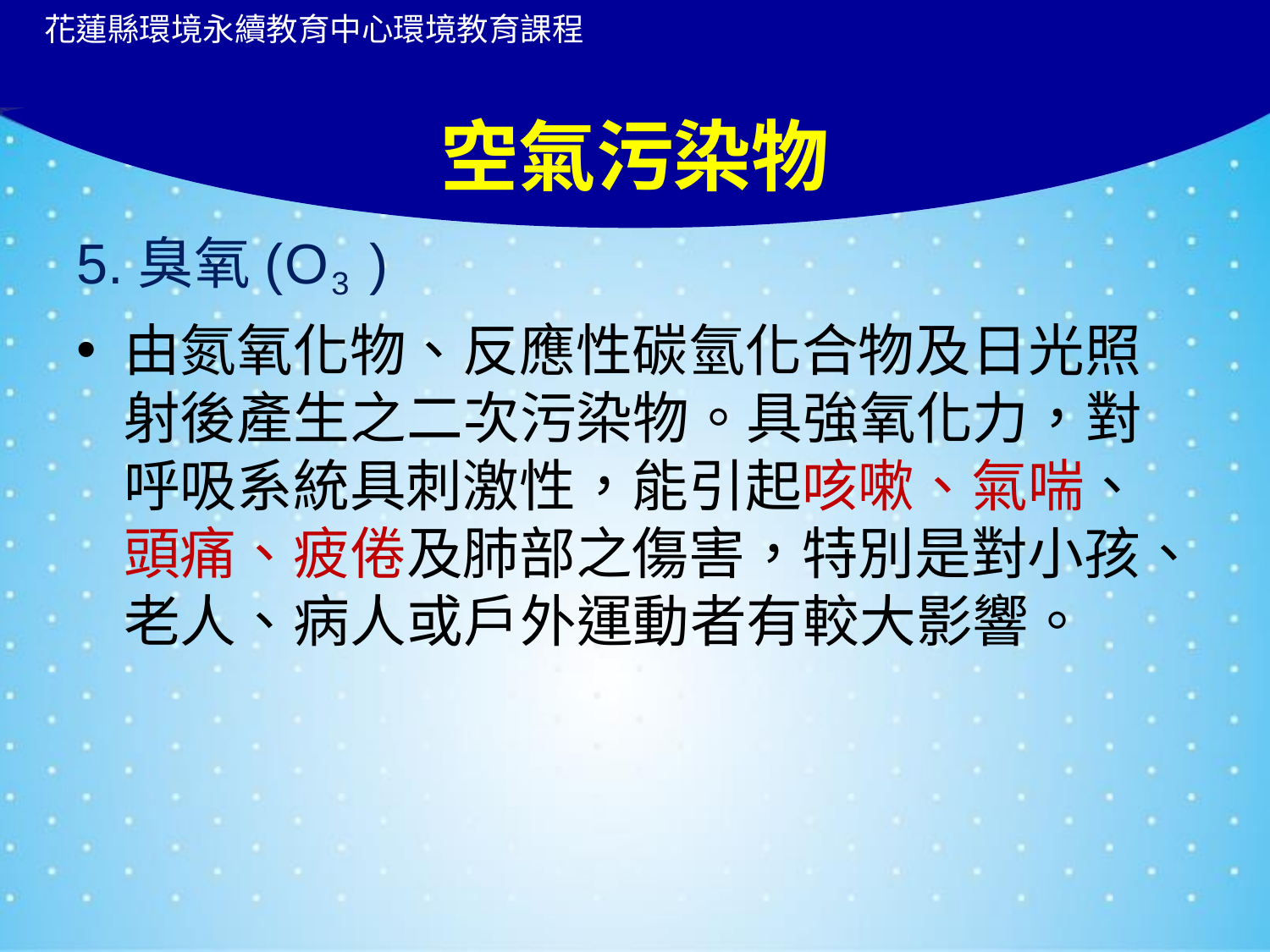

# 空氣污染物
5.臭氧(O3 )
由氮氧化物、反應性碳氫化合物及日光照 射後產生之二次污染物。具強氧化力，對 呼吸系統具刺激性，能引起咳嗽、氣喘、 頭痛、疲倦及肺部之傷害，特別是對小孩、 老人、病人或戶外運動者有較大影響。